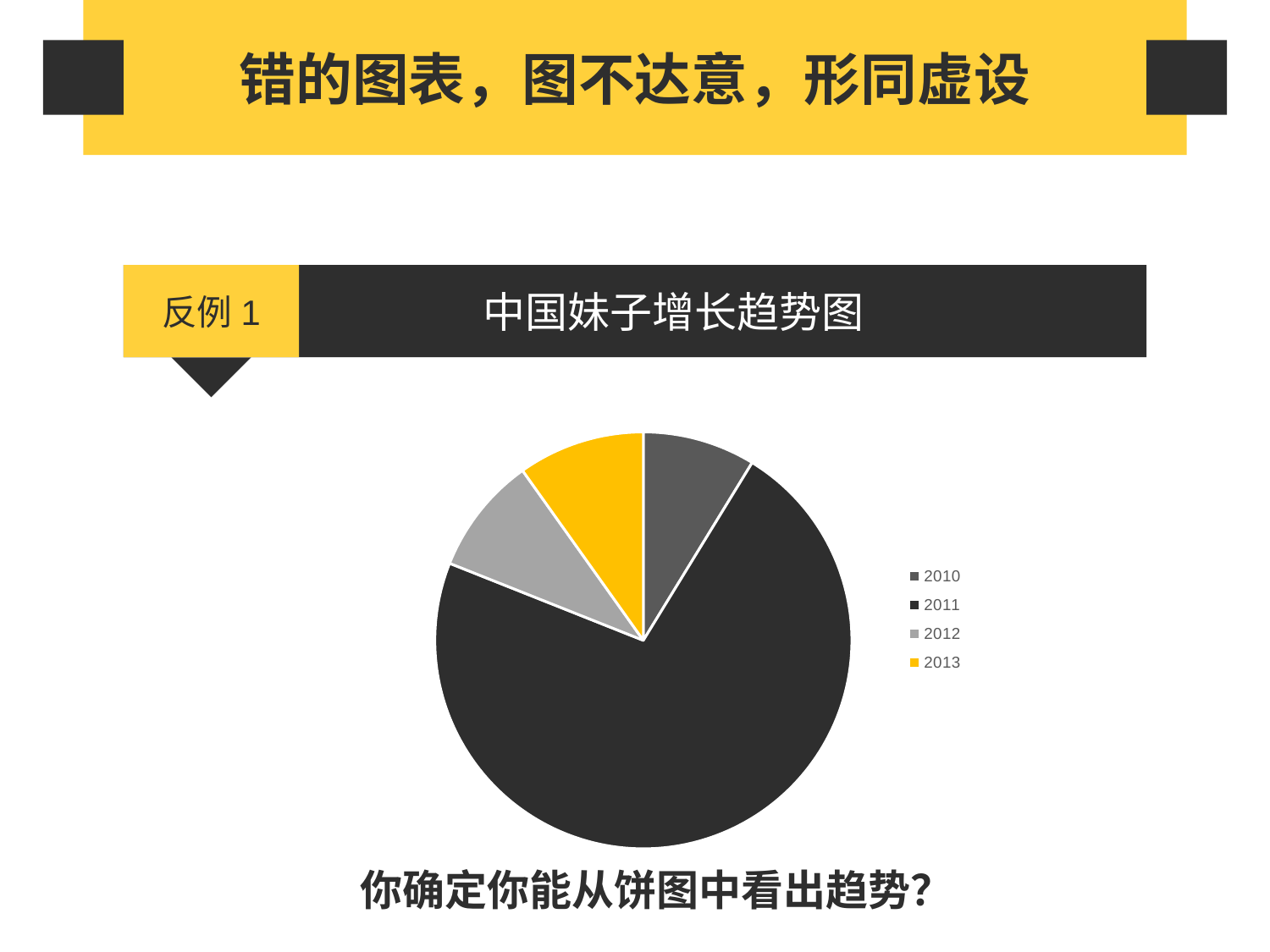

错的图表，图不达意，形同虚设

反例1

中国妹子增长趋势图

### Chart

| Category | sales |
|---|---|
| 2010 | 41564.0 |
| 2011 | 343561.0 |
| 2012 | 43423.0 |
| 2013 | 46756.0 |
你确定你能从饼图中看出趋势？